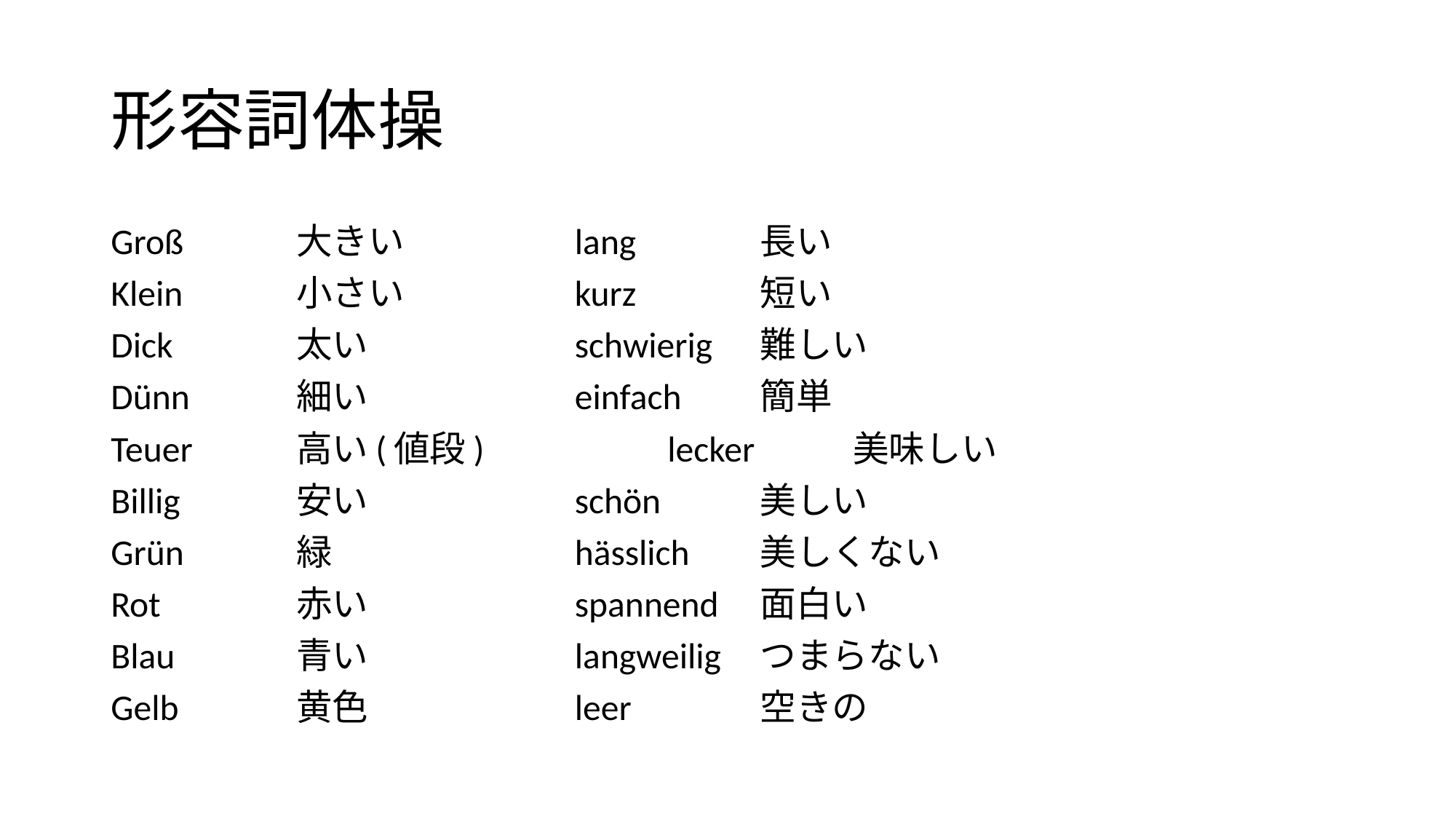

# 形容詞体操
Groß		大きい		lang		長い
Klein		小さい		kurz		短い
Dick		太い			schwierig	難しい
Dünn		細い			einfach	簡単
Teuer		高い(値段)		lecker		美味しい
Billig		安い			schön		美しい
Grün		緑			hässlich	美しくない
Rot		赤い			spannend	面白い
Blau		青い			langweilig	つまらない
Gelb		黄色			leer		空きの